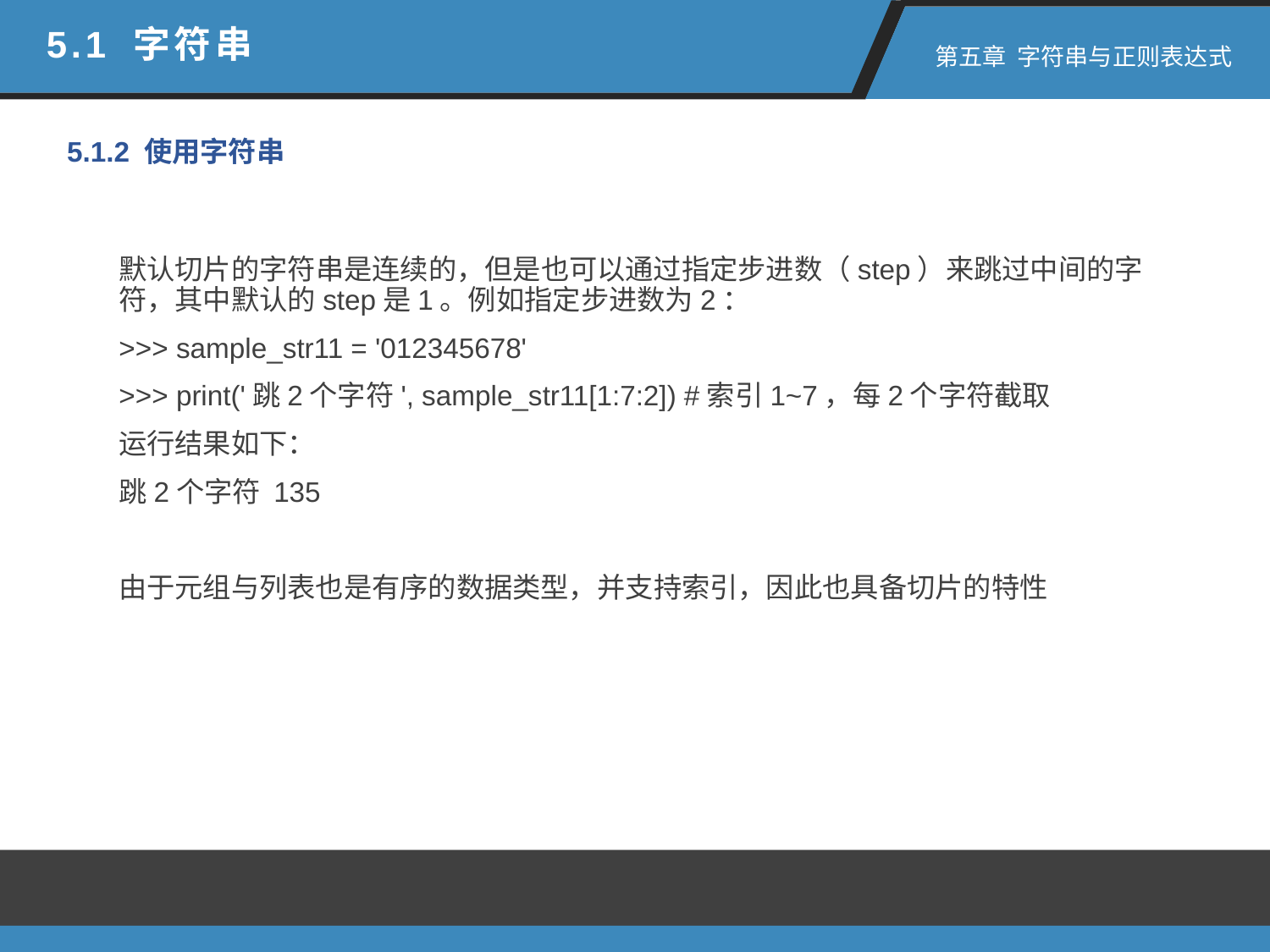

5.1 字符串
  第五章  字符串与正则表达式
5.1.2 使用字符串
默认切片的字符串是连续的，但是也可以通过指定步进数（step）来跳过中间的字符，其中默认的step是1。例如指定步进数为2：
>>> sample_str11 = '012345678'
>>> print('跳2个字符', sample_str11[1:7:2]) #索引1~7，每2个字符截取
运行结果如下：
跳2个字符 135

由于元组与列表也是有序的数据类型，并支持索引，因此也具备切片的特性